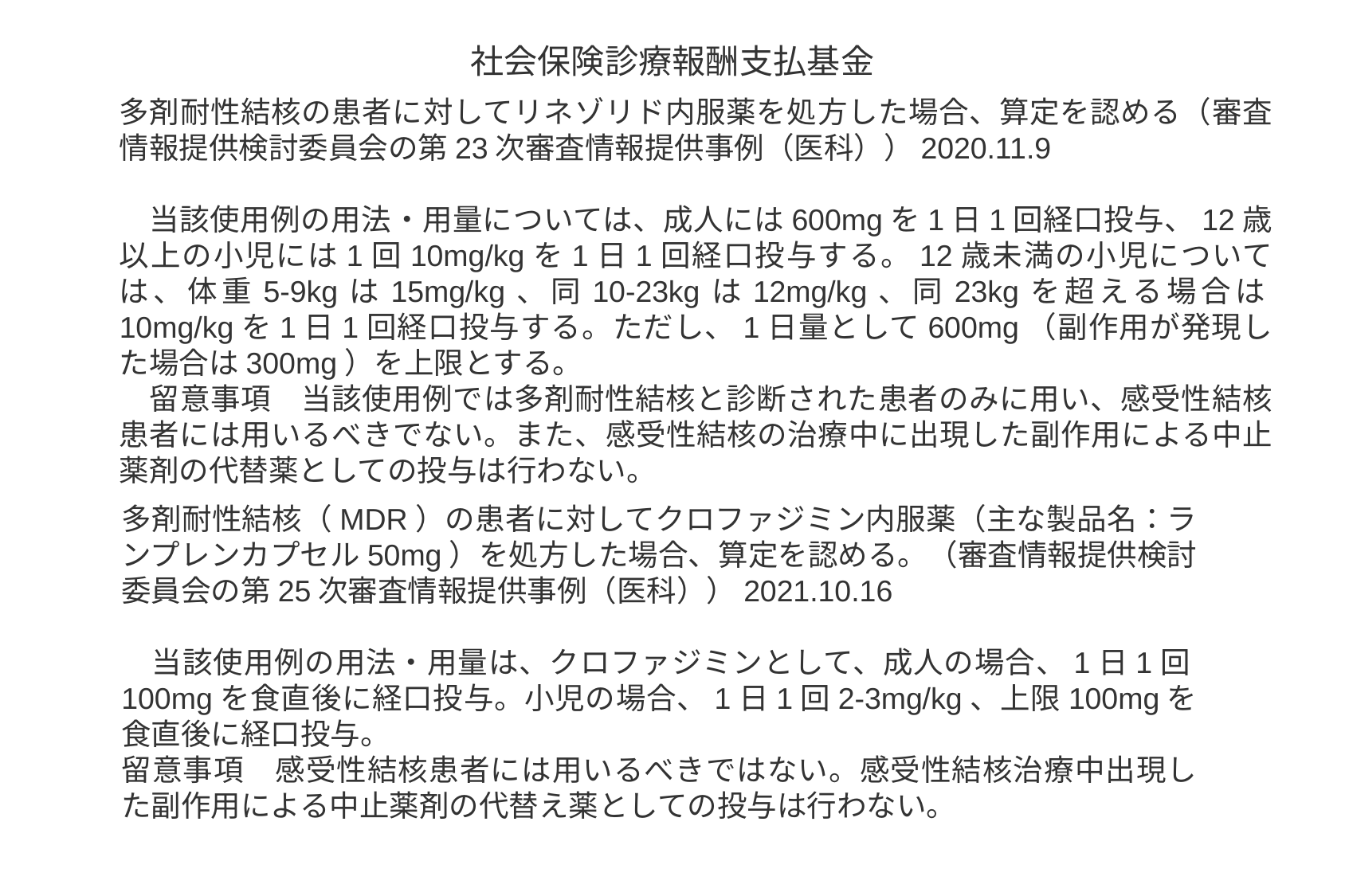

社会保険診療報酬支払基金
多剤耐性結核の患者に対してリネゾリド内服薬を処方した場合、算定を認める（審査情報提供検討委員会の第23次審査情報提供事例（医科））2020.11.9

　当該使用例の用法・用量については、成人には600mgを1日1回経口投与、12歳以上の小児には1回10mg/kgを1日1回経口投与する。12歳未満の小児については、体重5-9kgは15mg/kg、同10-23kgは12mg/kg、同23kgを超える場合は10mg/kgを1日1回経口投与する。ただし、1日量として600mg（副作用が発現した場合は300mg）を上限とする。
　留意事項　当該使用例では多剤耐性結核と診断された患者のみに用い、感受性結核患者には用いるべきでない。また、感受性結核の治療中に出現した副作用による中止薬剤の代替薬としての投与は行わない。
多剤耐性結核（MDR）の患者に対してクロファジミン内服薬（主な製品名：ランプレンカプセル50mg）を処方した場合、算定を認める。（審査情報提供検討委員会の第25次審査情報提供事例（医科））2021.10.16

　当該使用例の用法・用量は、クロファジミンとして、成人の場合、1日1回100mgを食直後に経口投与。小児の場合、1日1回2-3mg/kg、上限100mgを食直後に経口投与。
留意事項　感受性結核患者には用いるべきではない。感受性結核治療中出現した副作用による中止薬剤の代替え薬としての投与は行わない。